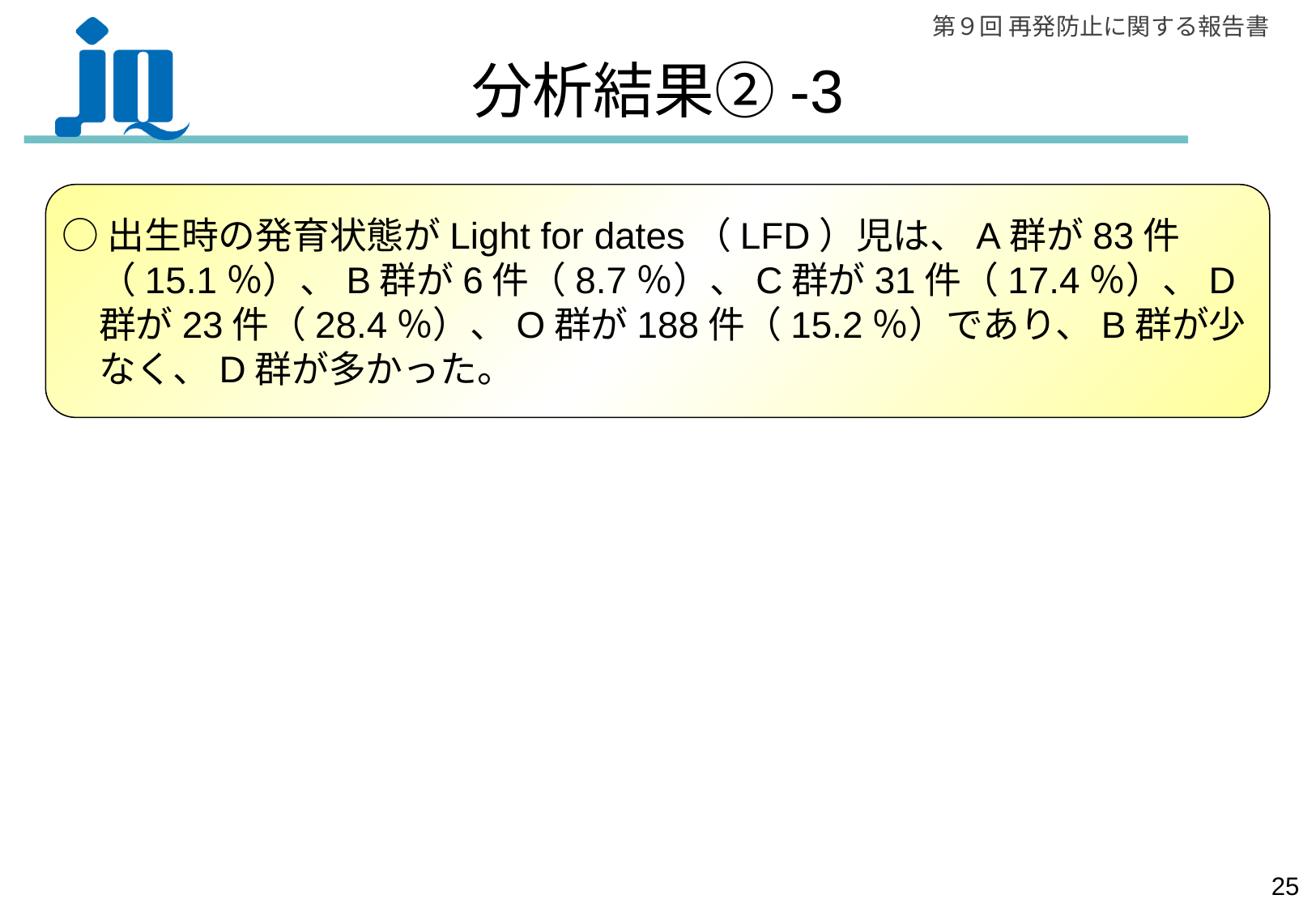

# 分析結果②-3
○出生時の発育状態がLight for dates（LFD）児は、A群が83件（15.1％）、B群が6件（8.7％）、C群が31件（17.4％）、D群が23件（28.4％）、O群が188件（15.2％）であり、B群が少なく、D群が多かった。
25